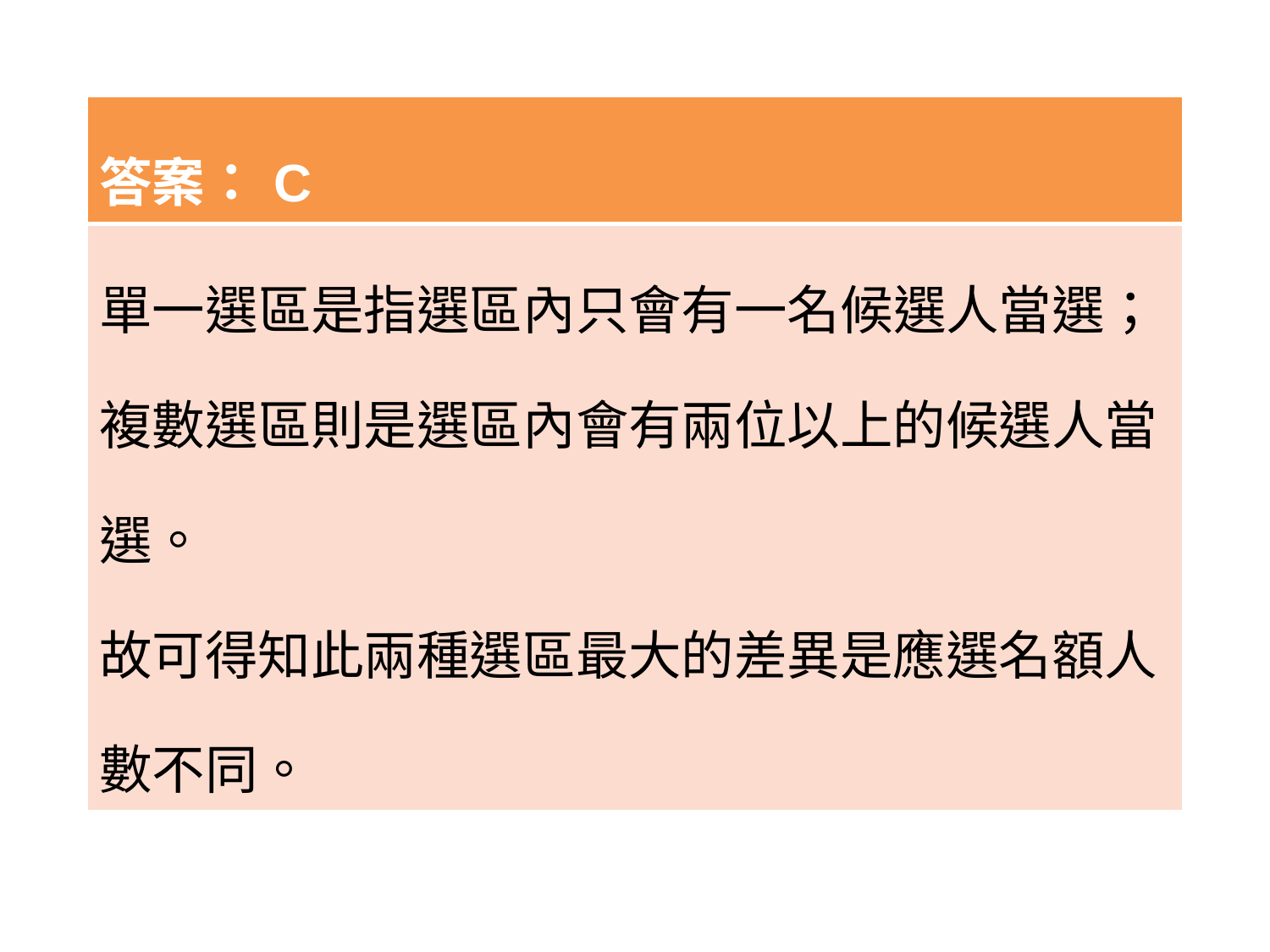

| 答案：C |
| --- |
| 單一選區是指選區內只會有一名候選人當選；複數選區則是選區內會有兩位以上的候選人當選。 故可得知此兩種選區最大的差異是應選名額人數不同。 |